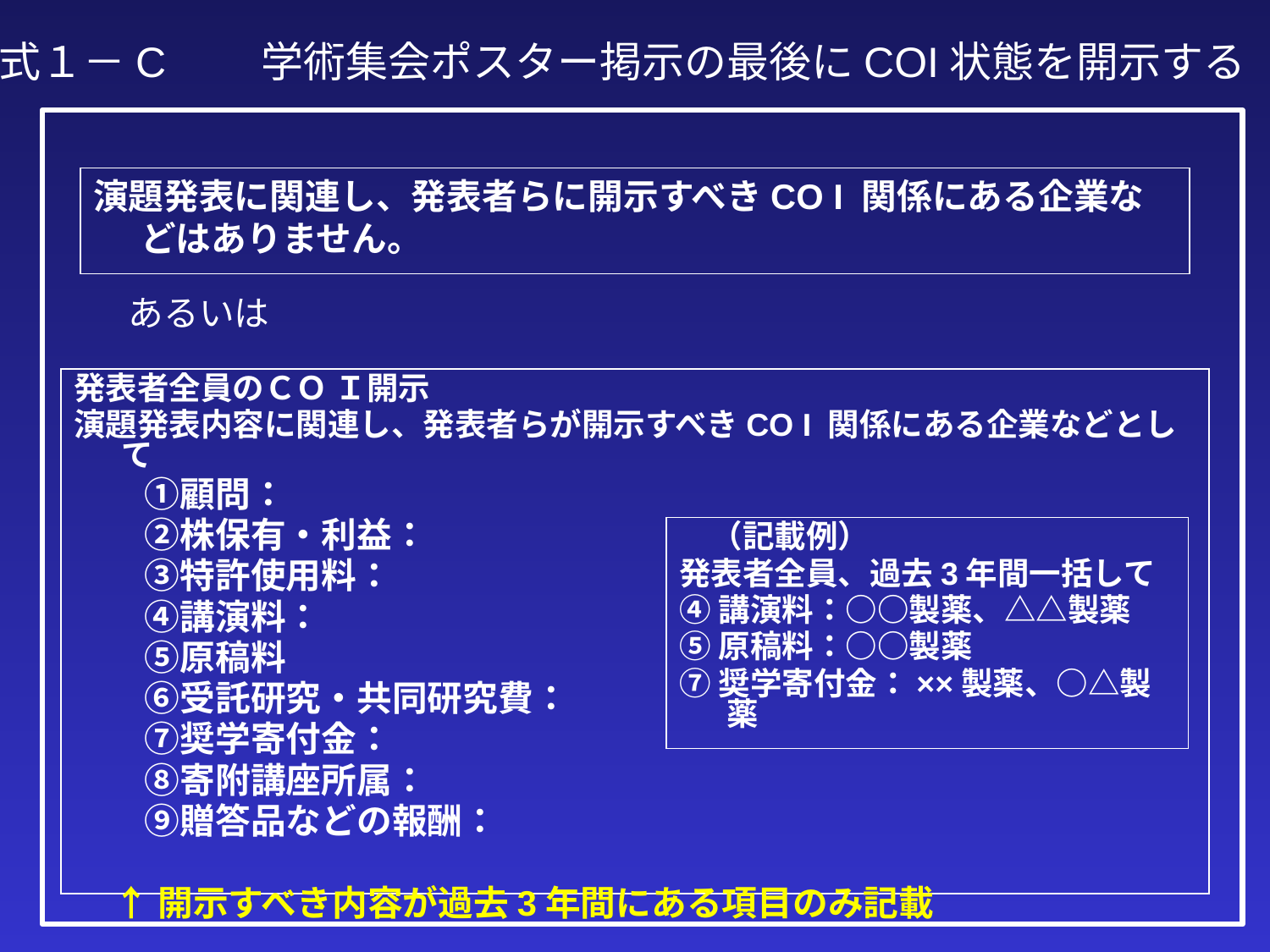

様式１－C　　学術集会ポスター掲示の最後にCOI状態を開示する

演題発表に関連し、発表者らに開示すべきCO I 関係にある企業などはありません。
あるいは
発表者全員のＣＯ Ｉ開示
演題発表内容に関連し、発表者らが開示すべきCO I 関係にある企業などとして
　　①顧問：
　　②株保有・利益：
　　③特許使用料：
　　④講演料：
　　⑤原稿料
　　⑥受託研究・共同研究費：
　　⑦奨学寄付金：
　　⑧寄附講座所属：
　　⑨贈答品などの報酬：

     ↑開示すべき内容が過去3年間にある項目のみ記載
　（記載例）
発表者全員、過去3年間一括して
④講演料：○○製薬、△△製薬
⑤原稿料：○○製薬
⑦奨学寄付金：××製薬、○△製薬